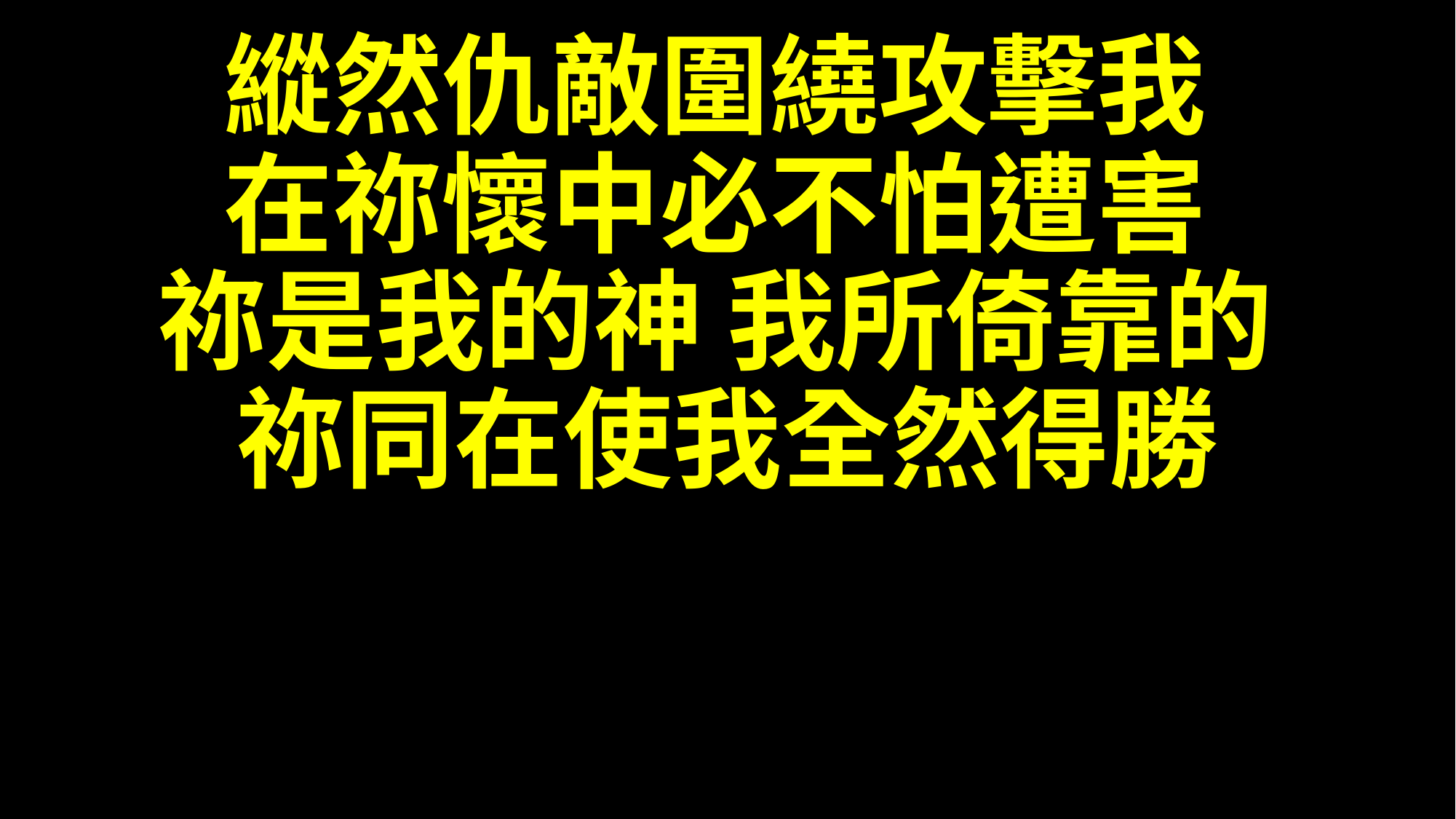

# 縱然仇敵圍繞攻擊我 在祢懷中必不怕遭害 祢是我的神 我所倚靠的 祢同在使我全然得勝